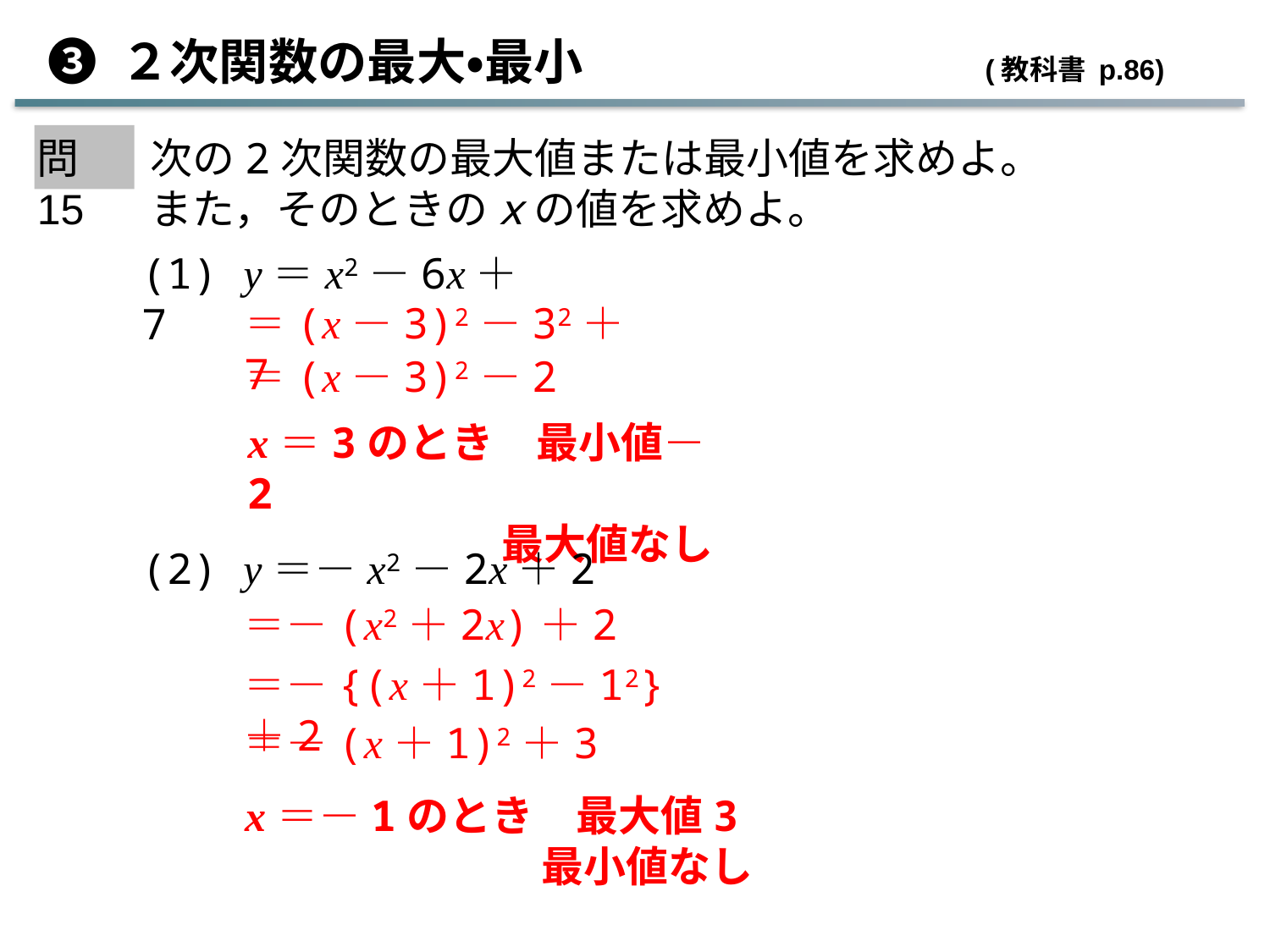

➌ ２次関数の最大・最小　　                          (教科書 p.86)
問15

次の2次関数の最大値または最小値を求めよ。
また，そのときのxの値を求めよ。
(1) y＝x2－6x＋7
＝(x－3)2－32＋7
＝(x－3)2－2
x＝3のとき　最小値－2
　　　　　　最大値なし
(2) y＝－x2－2x＋2
＝－(x2＋2x)＋2
＝－{(x＋1)2－12}＋2
＝－(x＋1)2＋3
x＝－1のとき　最大値3
　　　　　　　最小値なし